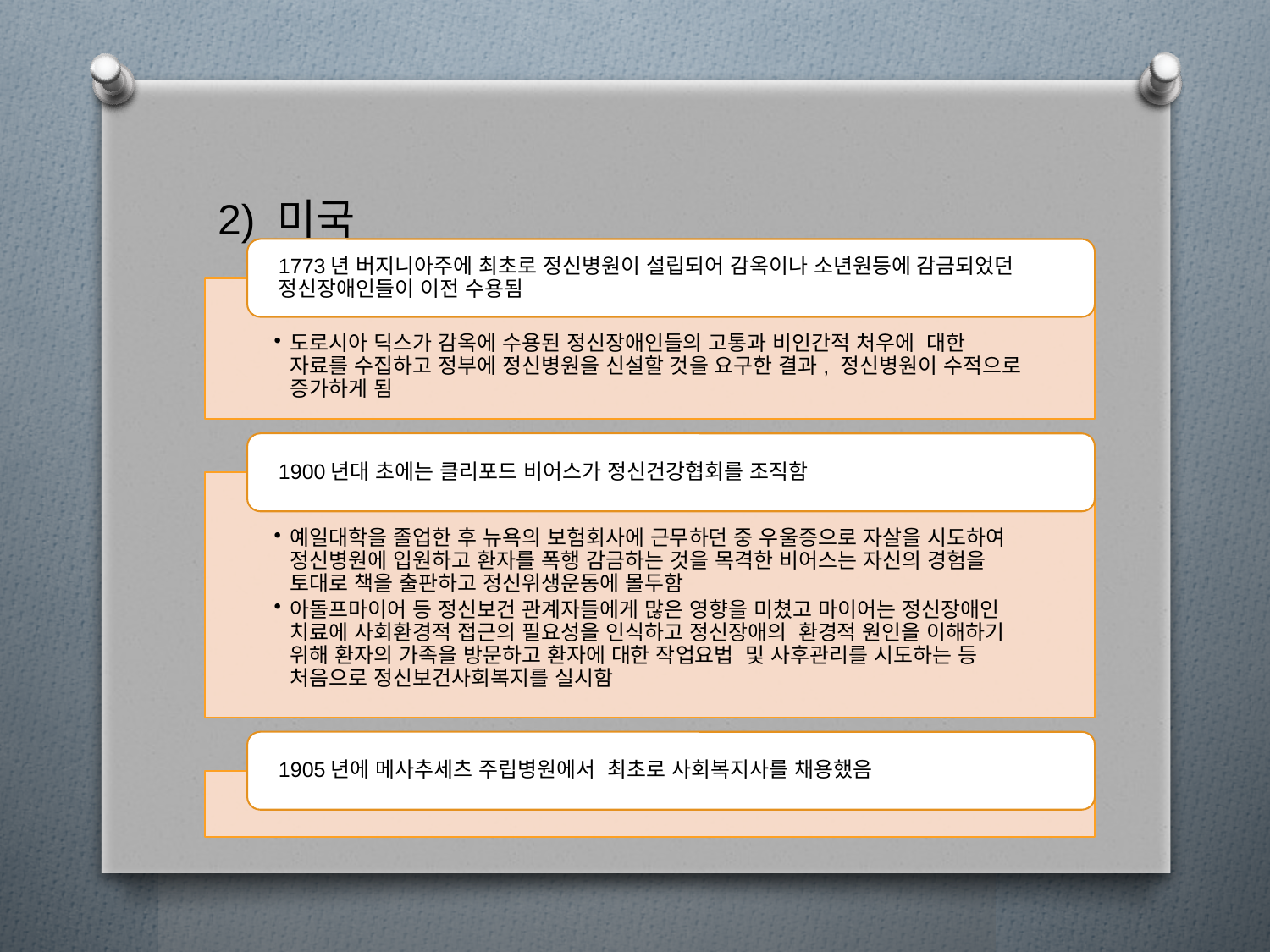

#
2) 미국

도로시아 딕스가 감옥에 수용된 정신장애인들의 고통과 비인간적 처우에  대한 자료를 수집하고 정부에 정신병원을 신설할 것을 요구한 결과, 정신병원이 수적으로 증가하게 됨
1773년 버지니아주에 최초로 정신병원이 설립되어 감옥이나 소년원등에 감금되었던 정신장애인들이 이전 수용됨
예일대학을 졸업한 후 뉴욕의 보험회사에 근무하던 중 우울증으로 자살을 시도하여 정신병원에 입원하고 환자를 폭행 감금하는 것을 목격한 비어스는 자신의 경험을 토대로 책을 출판하고 정신위생운동에 몰두함
아돌프마이어 등 정신보건 관계자들에게 많은 영향을 미쳤고 마이어는 정신장애인 치료에 사회환경적 접근의 필요성을 인식하고 정신장애의  환경적 원인을 이해하기 위해 환자의 가족을 방문하고 환자에 대한 작업요법  및 사후관리를 시도하는 등 처음으로 정신보건사회복지를 실시함
1900년대 초에는 클리포드 비어스가 정신건강협회를 조직함
1905년에 메사추세츠 주립병원에서  최초로 사회복지사를 채용했음